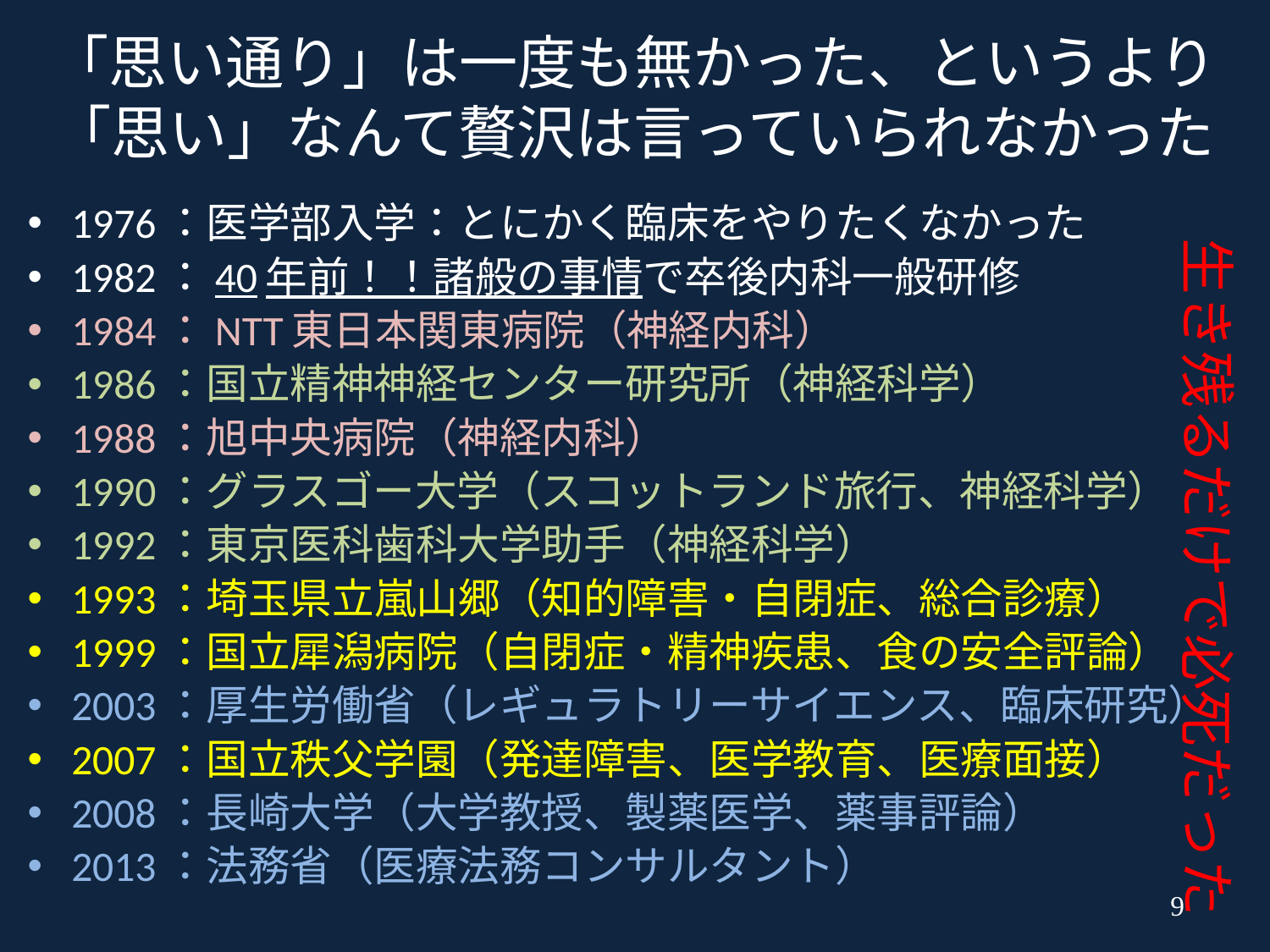

# 「思い通り」は一度も無かった、というより 「思い」なんて贅沢は言っていられなかった
1976：医学部入学：とにかく臨床をやりたくなかった
1982：40年前！！諸般の事情で卒後内科一般研修
1984：NTT東日本関東病院（神経内科）
1986：国立精神神経センター研究所（神経科学）
1988：旭中央病院（神経内科）
1990：グラスゴー大学（スコットランド旅行、神経科学）
1992：東京医科歯科大学助手（神経科学）
1993：埼玉県立嵐山郷（知的障害・自閉症、総合診療）
1999：国立犀潟病院（自閉症・精神疾患、食の安全評論）
2003：厚生労働省（レギュラトリーサイエンス、臨床研究）
2007：国立秩父学園（発達障害、医学教育、医療面接）
2008：長崎大学（大学教授、製薬医学、薬事評論）
2013：法務省（医療法務コンサルタント）
生き残るだけで必死だった
9